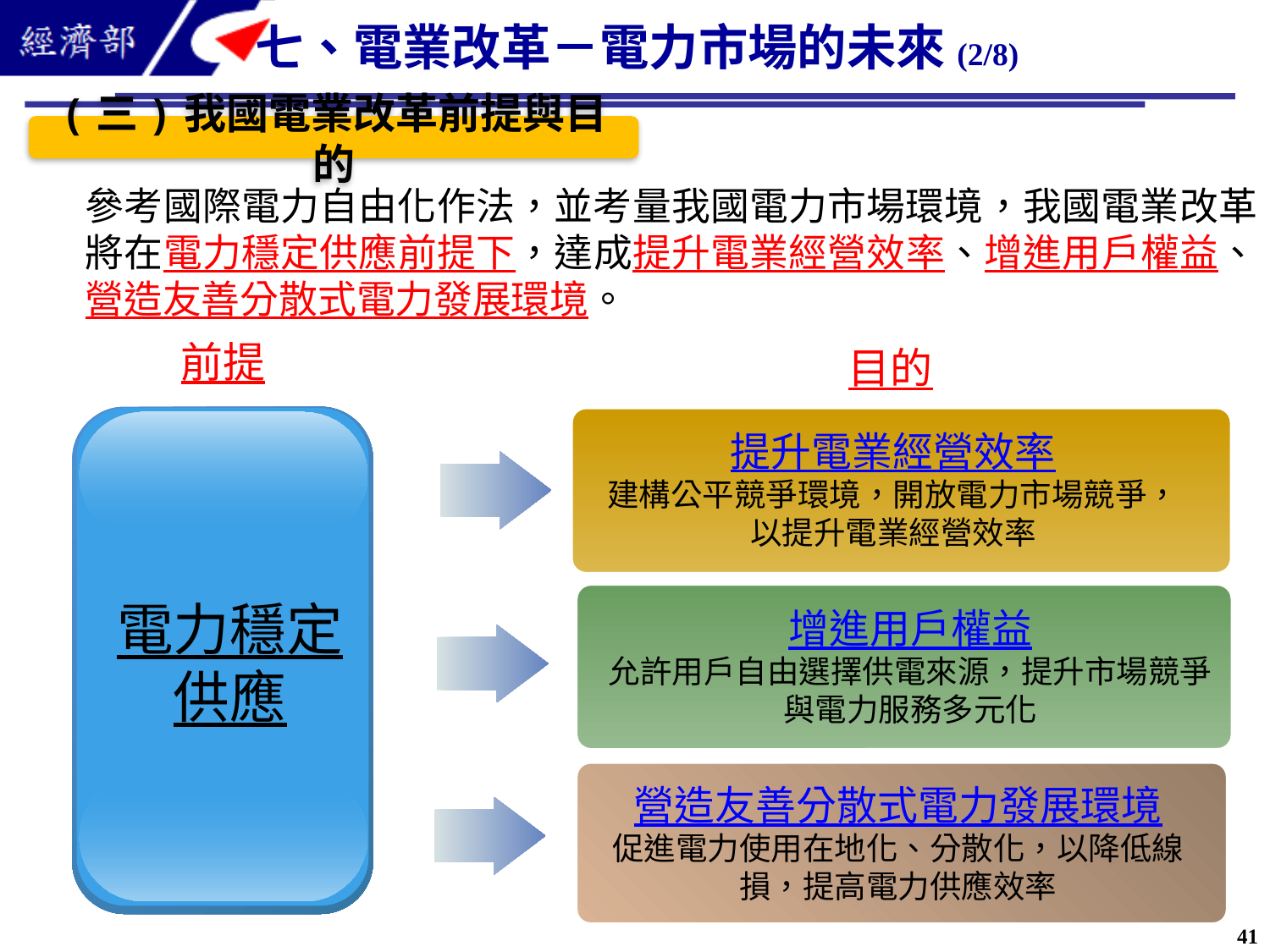

七、電業改革－電力市場的未來(2/8)

(三)我國電業改革前提與目的
參考國際電力自由化作法，並考量我國電力市場環境，我國電業改革將在電力穩定供應前提下，達成提升電業經營效率、增進用戶權益、營造友善分散式電力發展環境。
前提
目的

提升電業經營效率
建構公平競爭環境，開放電力市場競爭，以提升電業經營效率

電力穩定供應
增進用戶權益
允許用戶自由選擇供電來源，提升市場競爭與電力服務多元化

營造友善分散式電力發展環境
促進電力使用在地化、分散化，以降低線損，提高電力供應效率

41